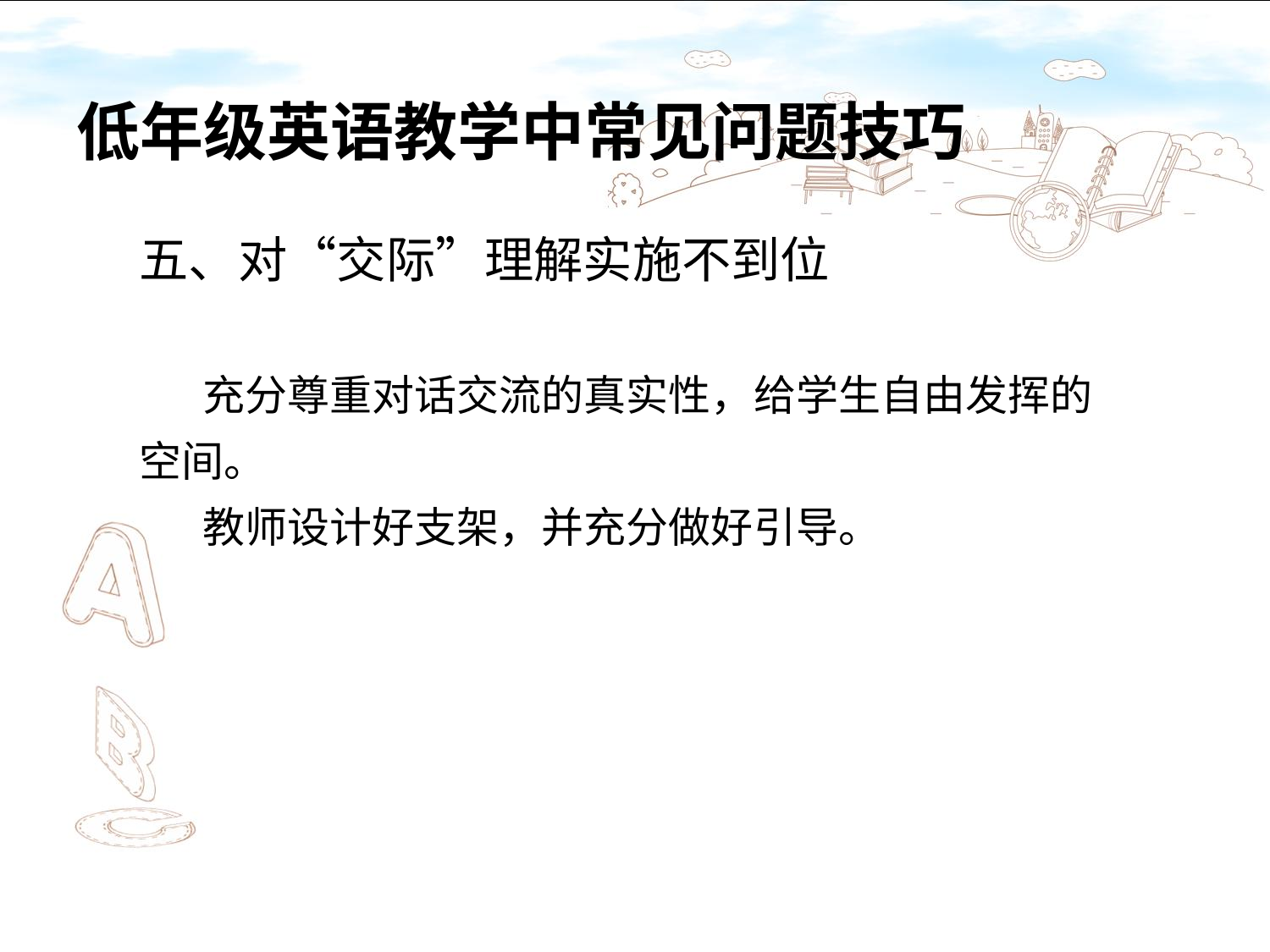

# 低年级英语教学中常见问题技巧
五、对“交际”理解实施不到位

充分尊重对话交流的真实性，给学生自由发挥的空间。
教师设计好支架，并充分做好引导。